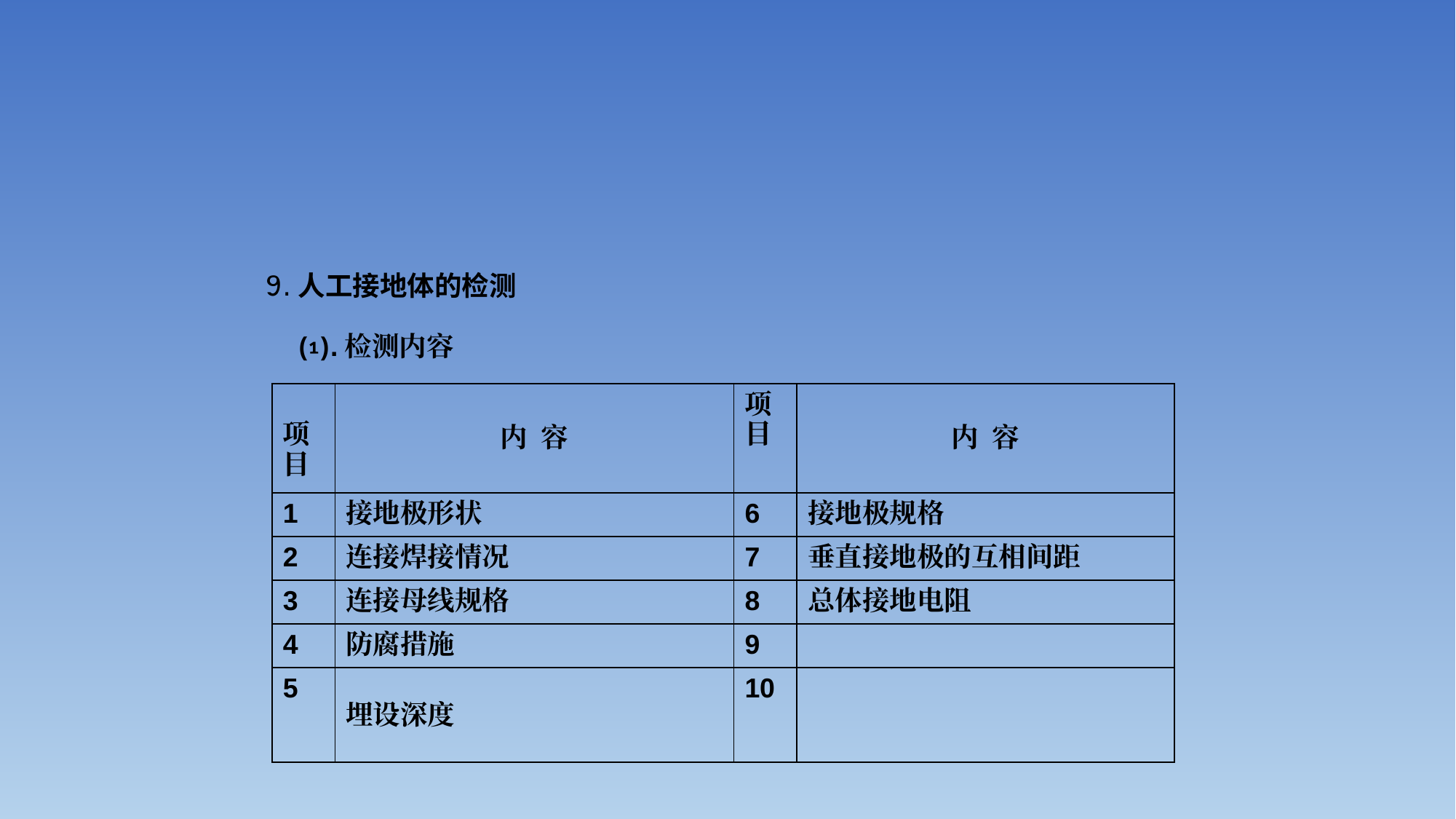

#

9.人工接地体的检测
⑴.检测内容
| 项 目 | 内 容 | 项 目 | 内 容 |
| --- | --- | --- | --- |
| 1 | 接地极形状 | 6 | 接地极规格 |
| 2 | 连接焊接情况 | 7 | 垂直接地极的互相间距 |
| 3 | 连接母线规格 | 8 | 总体接地电阻 |
| 4 | 防腐措施 | 9 |  |
| 5 | 埋设深度 | 10 |  |